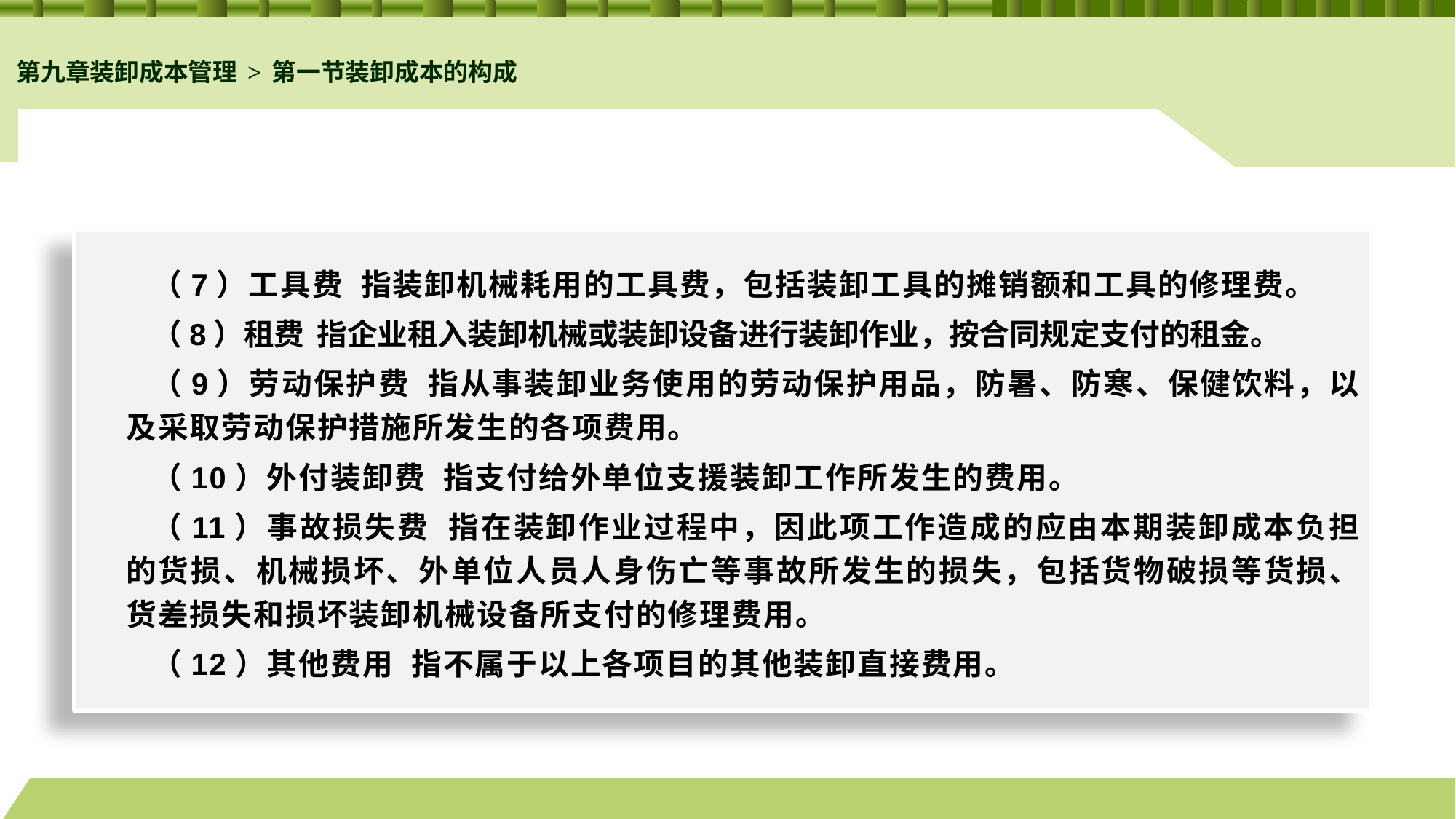

第九章装卸成本管理>第一节装卸成本的构成
#
（7）工具费  指装卸机械耗用的工具费，包括装卸工具的摊销额和工具的修理费。
（8）租费  指企业租入装卸机械或装卸设备进行装卸作业，按合同规定支付的租金。
（9）劳动保护费  指从事装卸业务使用的劳动保护用品，防暑、防寒、保健饮料，以及采取劳动保护措施所发生的各项费用。
（10）外付装卸费  指支付给外单位支援装卸工作所发生的费用。
（11）事故损失费  指在装卸作业过程中，因此项工作造成的应由本期装卸成本负担的货损、机械损坏、外单位人员人身伤亡等事故所发生的损失，包括货物破损等货损、货差损失和损坏装卸机械设备所支付的修理费用。
（12）其他费用  指不属于以上各项目的其他装卸直接费用。